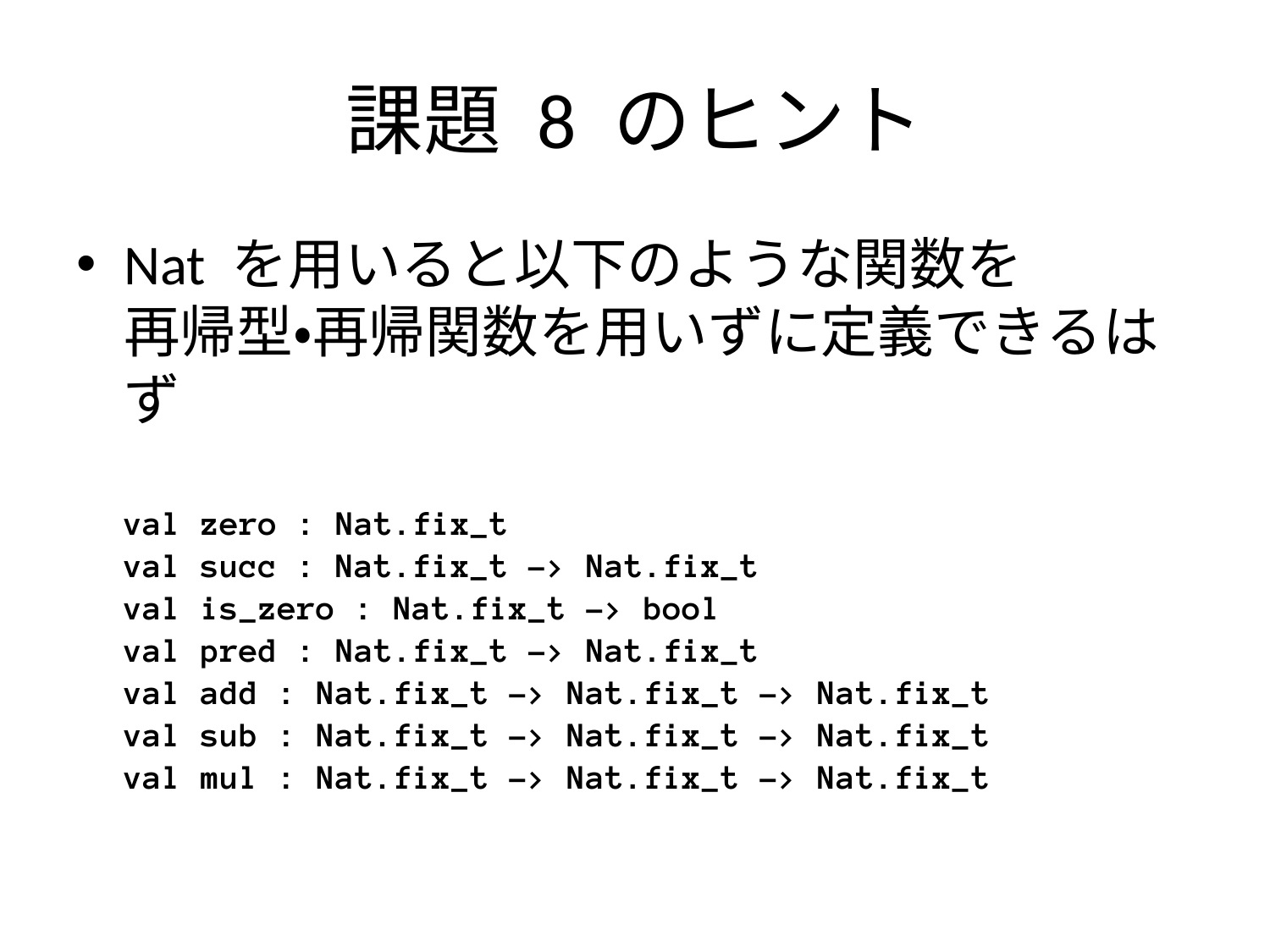

# 課題 8 のヒント
Nat を用いると以下のような関数を
再帰型・再帰関数を用いずに定義できるはず
val zero : Nat.fix_t
val succ : Nat.fix_t -> Nat.fix_t
val is_zero : Nat.fix_t -> bool
val pred : Nat.fix_t -> Nat.fix_t
val add : Nat.fix_t -> Nat.fix_t -> Nat.fix_t
val sub : Nat.fix_t -> Nat.fix_t -> Nat.fix_t
val mul : Nat.fix_t -> Nat.fix_t -> Nat.fix_t